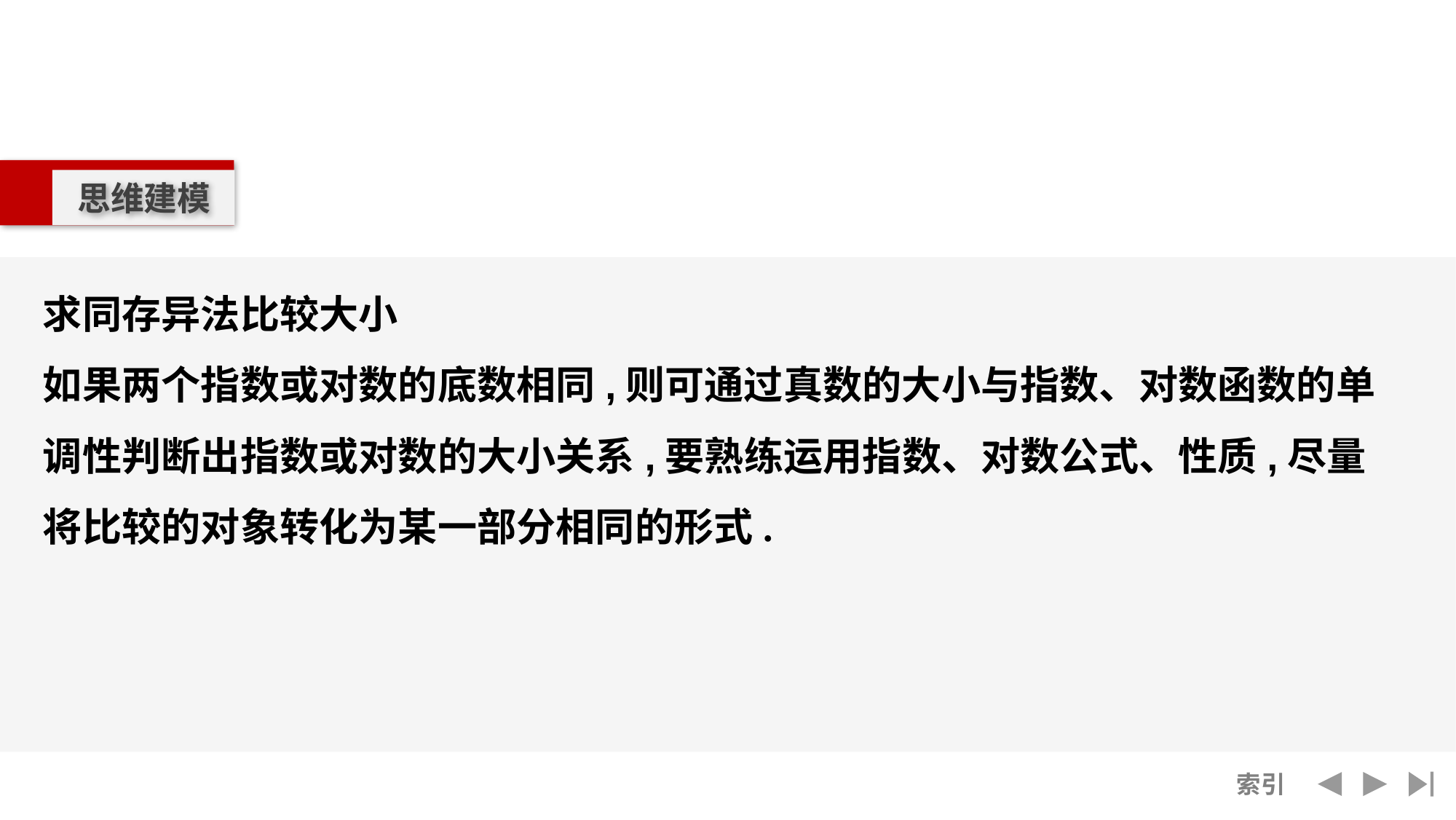

思维建模

求同存异法比较大小
如果两个指数或对数的底数相同,则可通过真数的大小与指数、对数函数的单调性判断出指数或对数的大小关系,要熟练运用指数、对数公式、性质,尽量将比较的对象转化为某一部分相同的形式.